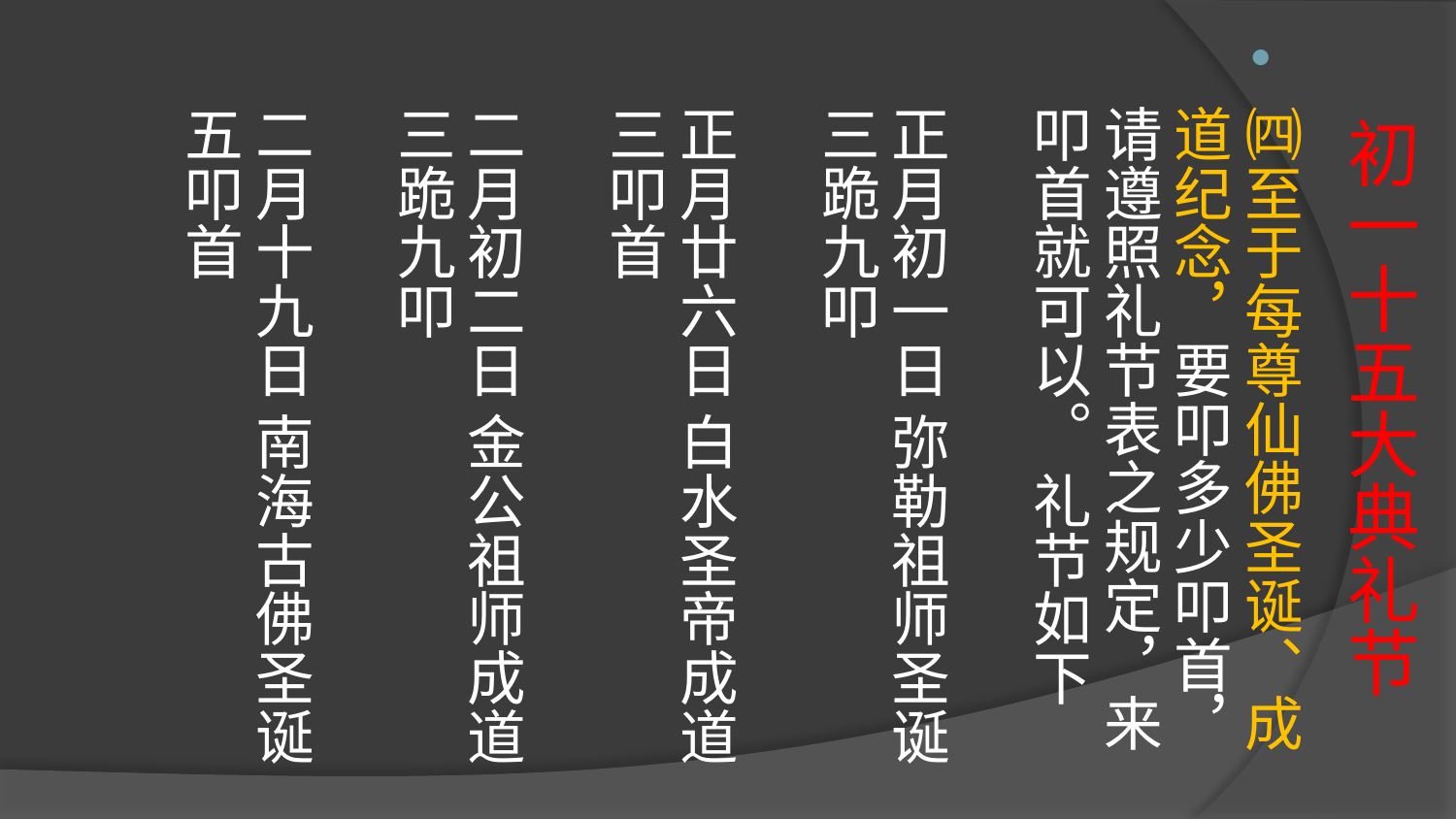

# 初一十五大典礼节
㈣至于每尊仙佛圣诞、成道纪念，要叩多少叩首，请遵照礼节表之规定，来叩首就可以。 礼节如下
正月初一日 弥勒祖师圣诞 三跪九叩
正月廿六日 白水圣帝成道三叩首
二月初二日 金公祖师成道 三跪九叩
二月十九日 南海古佛圣诞 五叩首